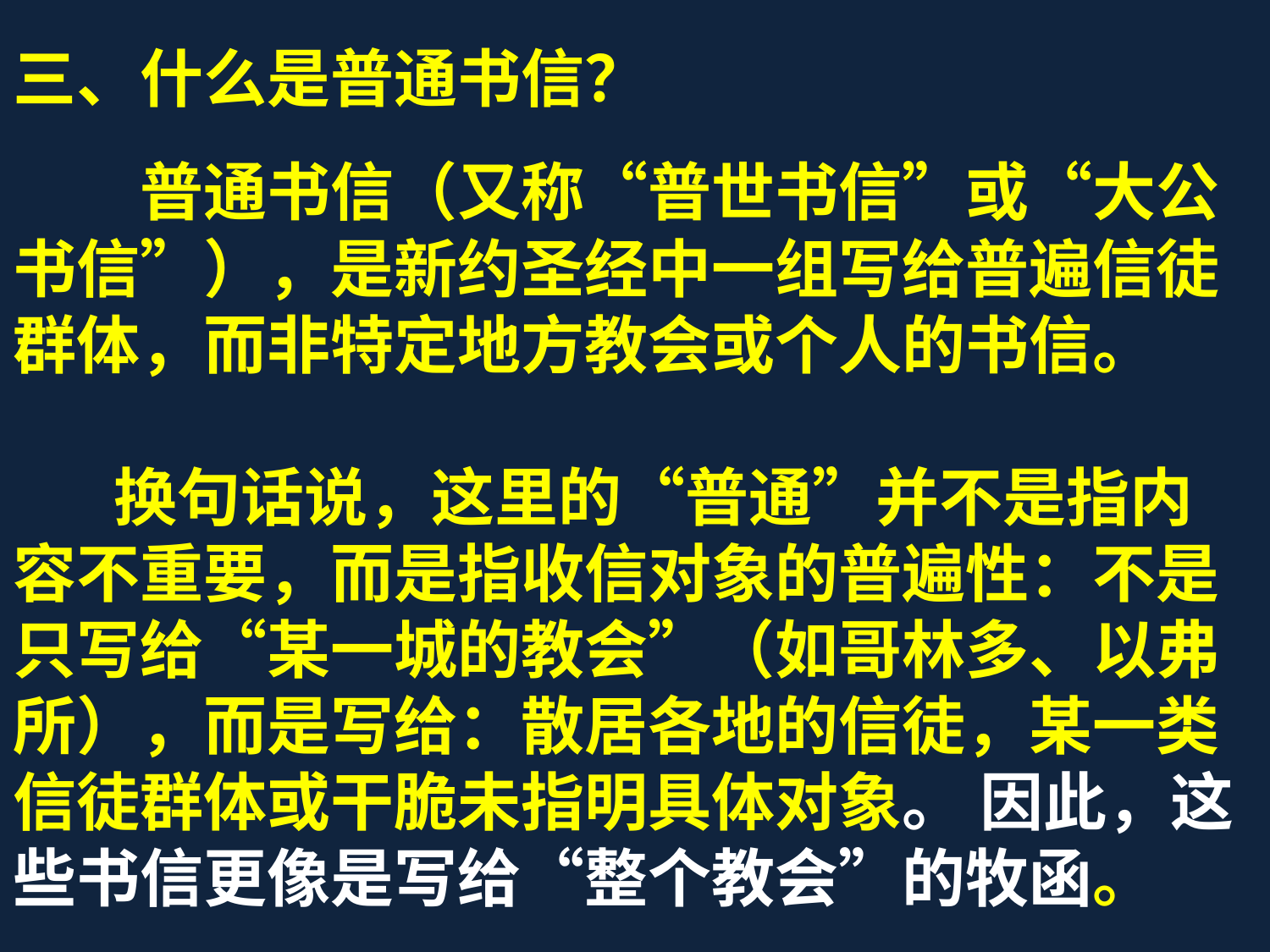

三、什么是普通书信？

	普通书信（又称“普世书信”或“大公书信”），是新约圣经中一组写给普遍信徒群体，而非特定地方教会或个人的书信。

      换句话说，这里的“普通”并不是指内容不重要，而是指收信对象的普遍性：不是只写给“某一城的教会”（如哥林多、以弗所），而是写给：散居各地的信徒，某一类信徒群体或干脆未指明具体对象。 因此，这些书信更像是写给“整个教会”的牧函。